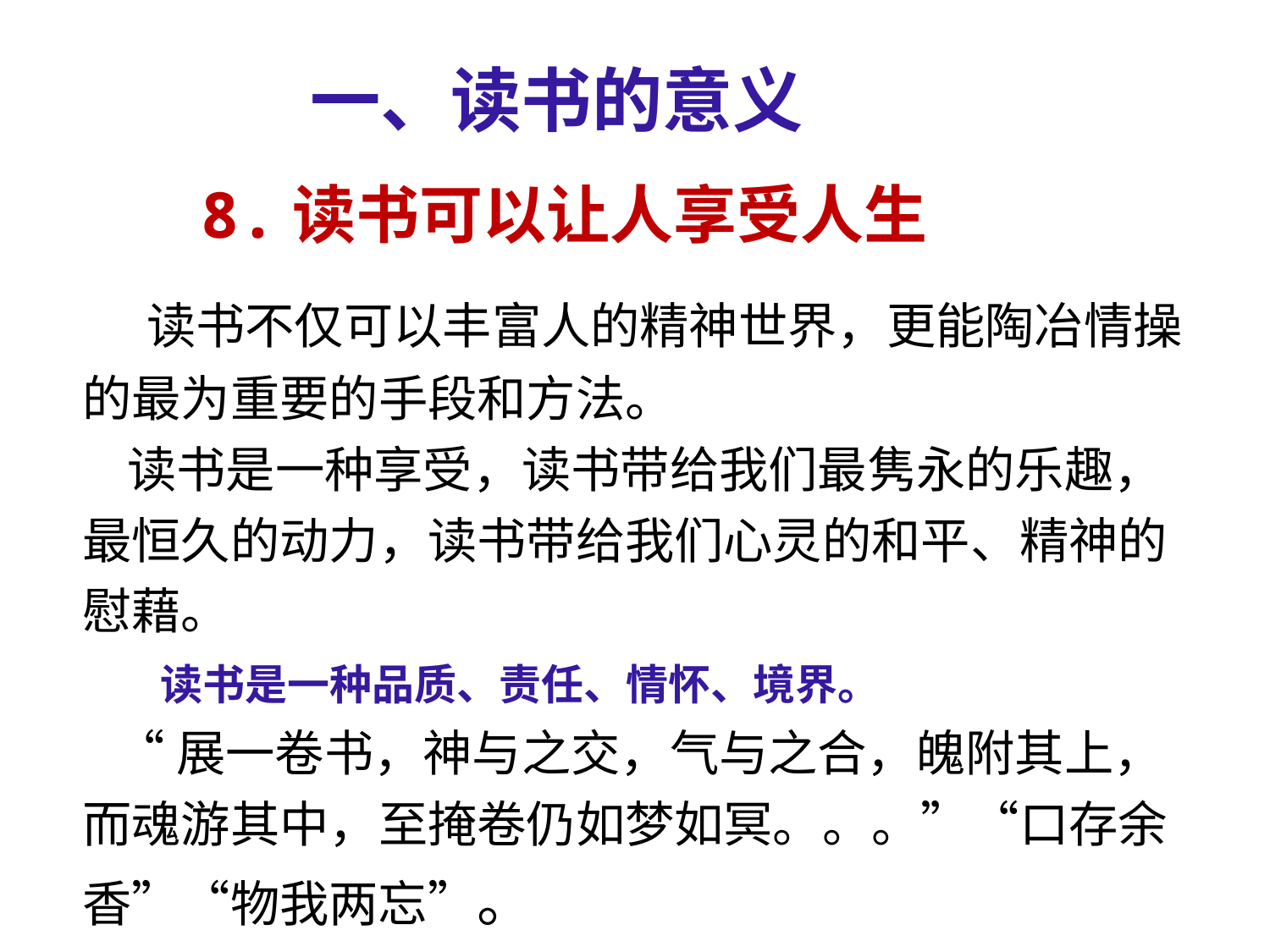

一、读书的意义
8.读书可以让人享受人生
    读书不仅可以丰富人的精神世界，更能陶冶情操的最为重要的手段和方法。
   读书是一种享受，读书带给我们最隽永的乐趣，最恒久的动力，读书带给我们心灵的和平、精神的慰藉。
      读书是一种品质、责任、情怀、境界。
   “展一卷书，神与之交，气与之合，魄附其上，而魂游其中，至掩卷仍如梦如冥。。。”“口存余香”“物我两忘”。